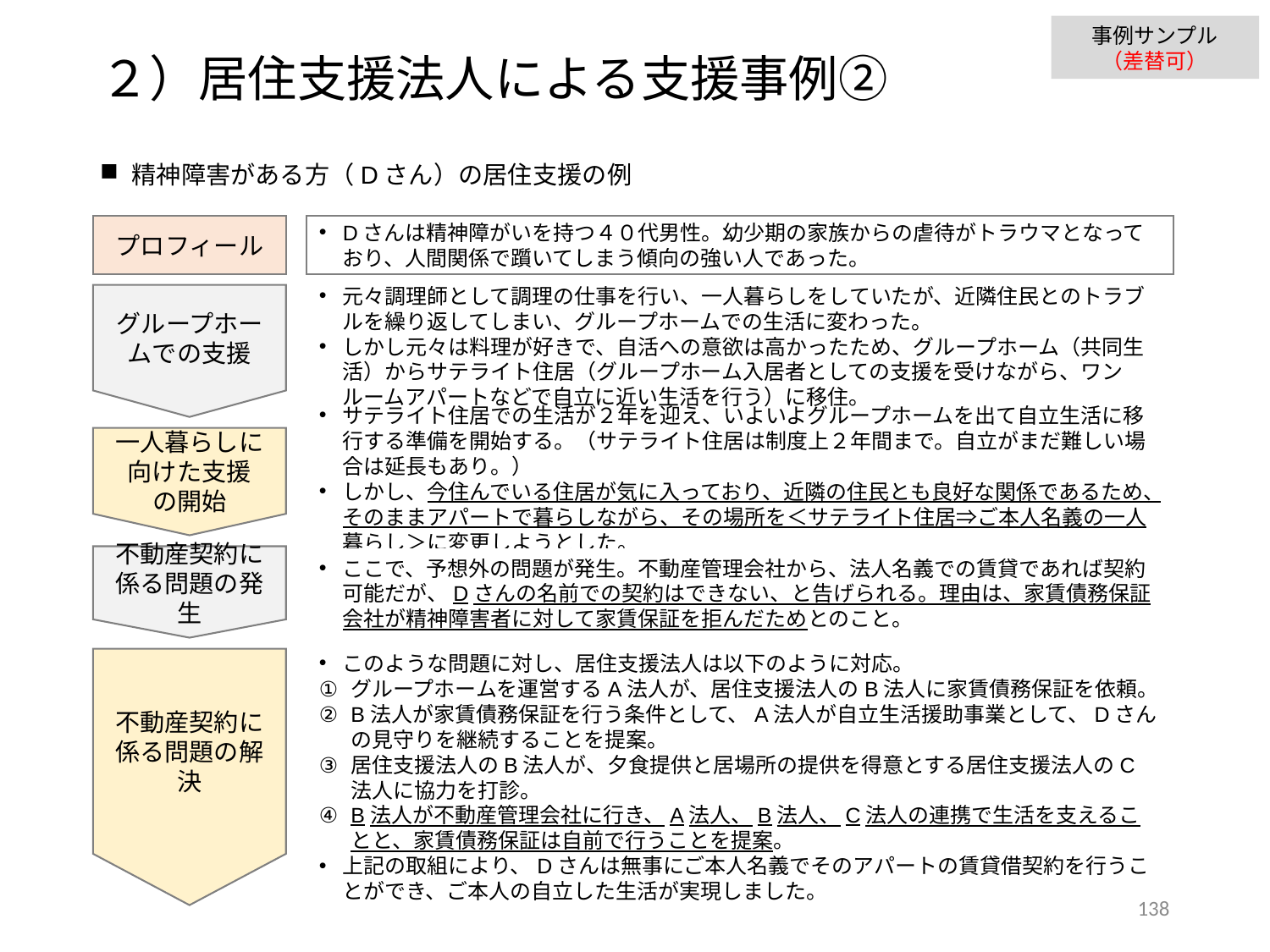

事例サンプル
（差替可）
２）居住支援法人による支援事例②
精神障害がある方（Dさん）の居住支援の例
Dさんは精神障がいを持つ４０代男性。幼少期の家族からの虐待がトラウマとなっており、人間関係で躓いてしまう傾向の強い人であった。
プロフィール
元々調理師として調理の仕事を行い、一人暮らしをしていたが、近隣住民とのトラブルを繰り返してしまい、グループホームでの生活に変わった。
しかし元々は料理が好きで、自活への意欲は高かったため、グループホーム（共同生活）からサテライト住居（グループホーム入居者としての支援を受けながら、ワンルームアパートなどで自立に近い生活を行う）に移住。
グループホームでの支援
サテライト住居での生活が２年を迎え、いよいよグループホームを出て自立生活に移行する準備を開始する。（サテライト住居は制度上２年間まで。自立がまだ難しい場合は延長もあり。）
しかし、今住んでいる住居が気に入っており、近隣の住民とも良好な関係であるため、そのままアパートで暮らしながら、その場所を＜サテライト住居⇒ご本人名義の一人暮らし＞に変更しようとした。
一人暮らしに
向けた支援
の開始
不動産契約に係る問題の発生
ここで、予想外の問題が発生。不動産管理会社から、法人名義での賃貸であれば契約可能だが、Dさんの名前での契約はできない、と告げられる。理由は、家賃債務保証会社が精神障害者に対して家賃保証を拒んだためとのこと。
不動産契約に係る問題の解決
このような問題に対し、居住支援法人は以下のように対応。
グループホームを運営するA法人が、居住支援法人のB法人に家賃債務保証を依頼。
B法人が家賃債務保証を行う条件として、A法人が自立生活援助事業として、Dさんの見守りを継続することを提案。
居住支援法人のB法人が、夕食提供と居場所の提供を得意とする居住支援法人のC法人に協力を打診。
B法人が不動産管理会社に行き、A法人、B法人、C法人の連携で生活を支えることと、家賃債務保証は自前で行うことを提案。
上記の取組により、Dさんは無事にご本人名義でそのアパートの賃貸借契約を行うことができ、ご本人の自立した生活が実現しました。
138